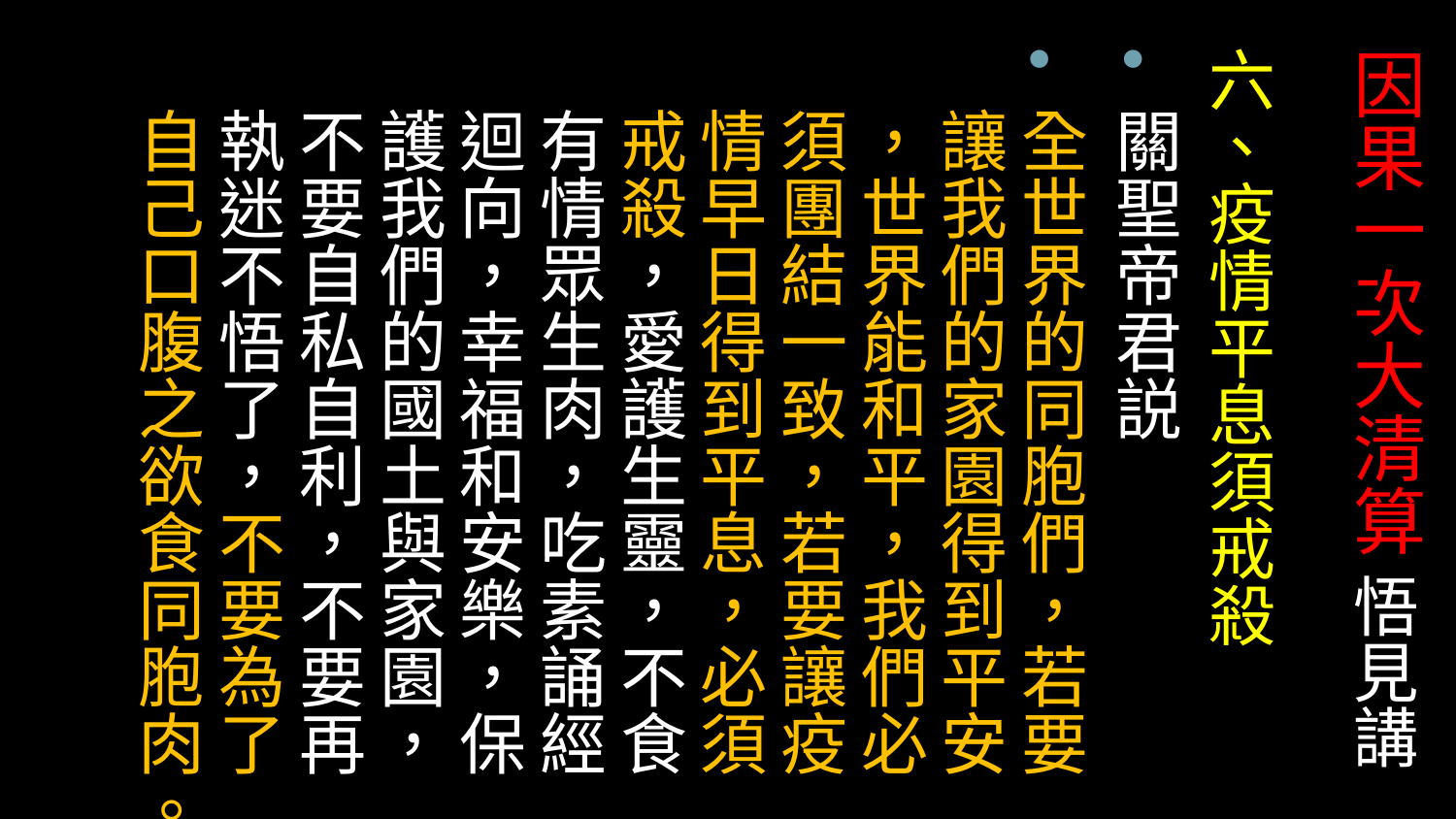

# 因果一次大清算 悟見講
六、疫情平息須戒殺
關聖帝君説
全世界的同胞們，若要讓我們的家園得到平安 ，世界能和平，我們必須團結一致，若要讓疫情早日得到平息，必須戒殺，愛護生靈，不食有情眾生肉，吃素誦經迴向，幸福和安樂，保護我們的國土與家園，不要自私自利，不要再執迷不悟了，不要為了自己口腹之欲食同胞肉。